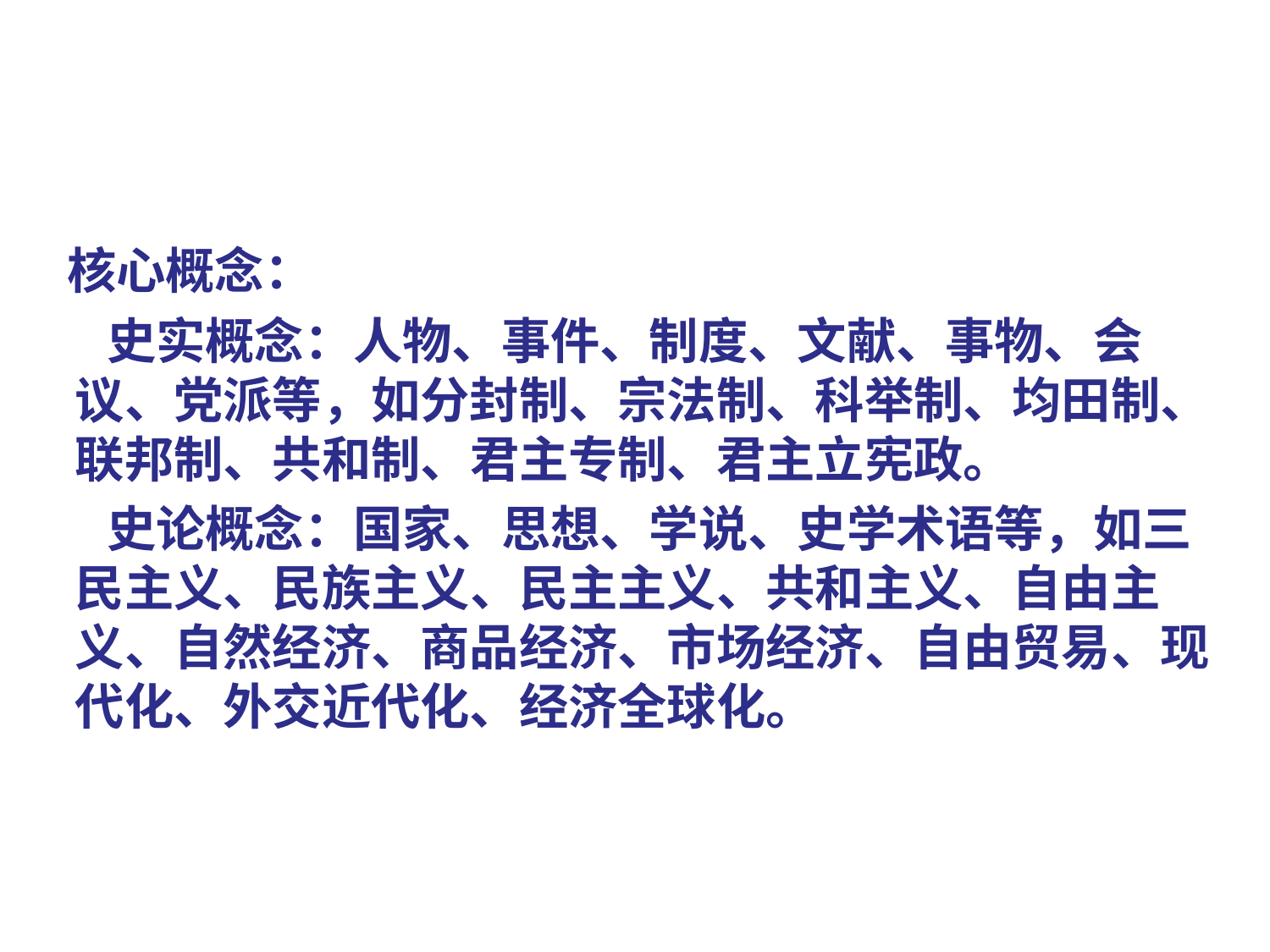

核心概念：
      史实概念：人物、事件、制度、文献、事物、会议、党派等，如分封制、宗法制、科举制、均田制、联邦制、共和制、君主专制、君主立宪政。
      史论概念：国家、思想、学说、史学术语等，如三民主义、民族主义、民主主义、共和主义、自由主义、自然经济、商品经济、市场经济、自由贸易、现代化、外交近代化、经济全球化。